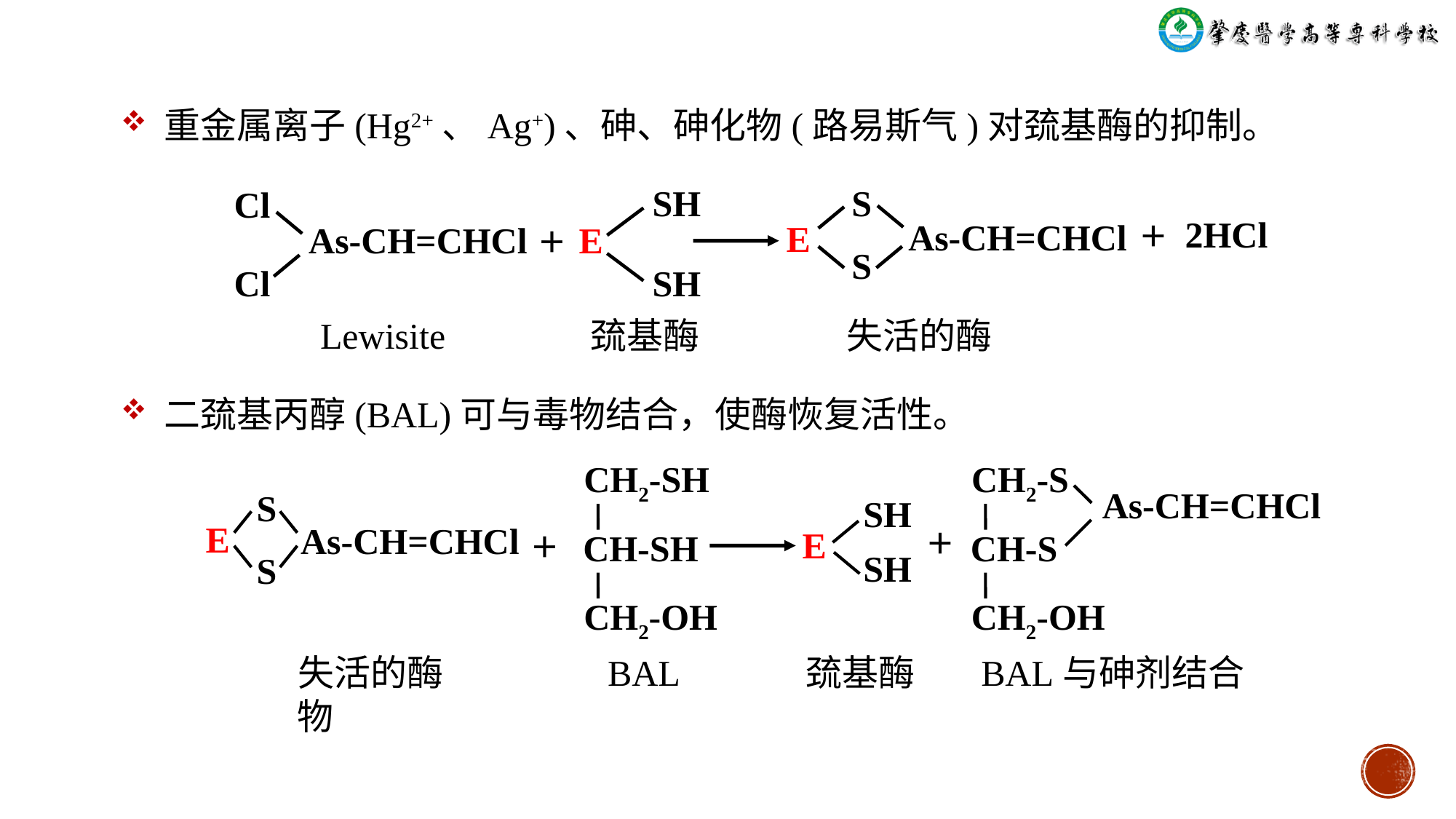

重金属离子(Hg2+、Ag+)、砷、砷化物(路易斯气)对巯基酶的抑制。
SH

E

SH
S

As-CH=CHCl
E
S

Cl

As-CH=CHCl
Cl

+
2HCl
+

      Lewisite               巯基酶                  失活的酶
二巯基丙醇(BAL)可与毒物结合，使酶恢复活性。
CH2-SH

CH-SH

CH2-OH
CH2-S
As-CH=CHCl

CH-S

CH2-OH
S
E

As-CH=CHCl
S

 SH
E

 SH

+
+

    失活的酶                   BAL             巯基酶       BAL与砷剂结合物